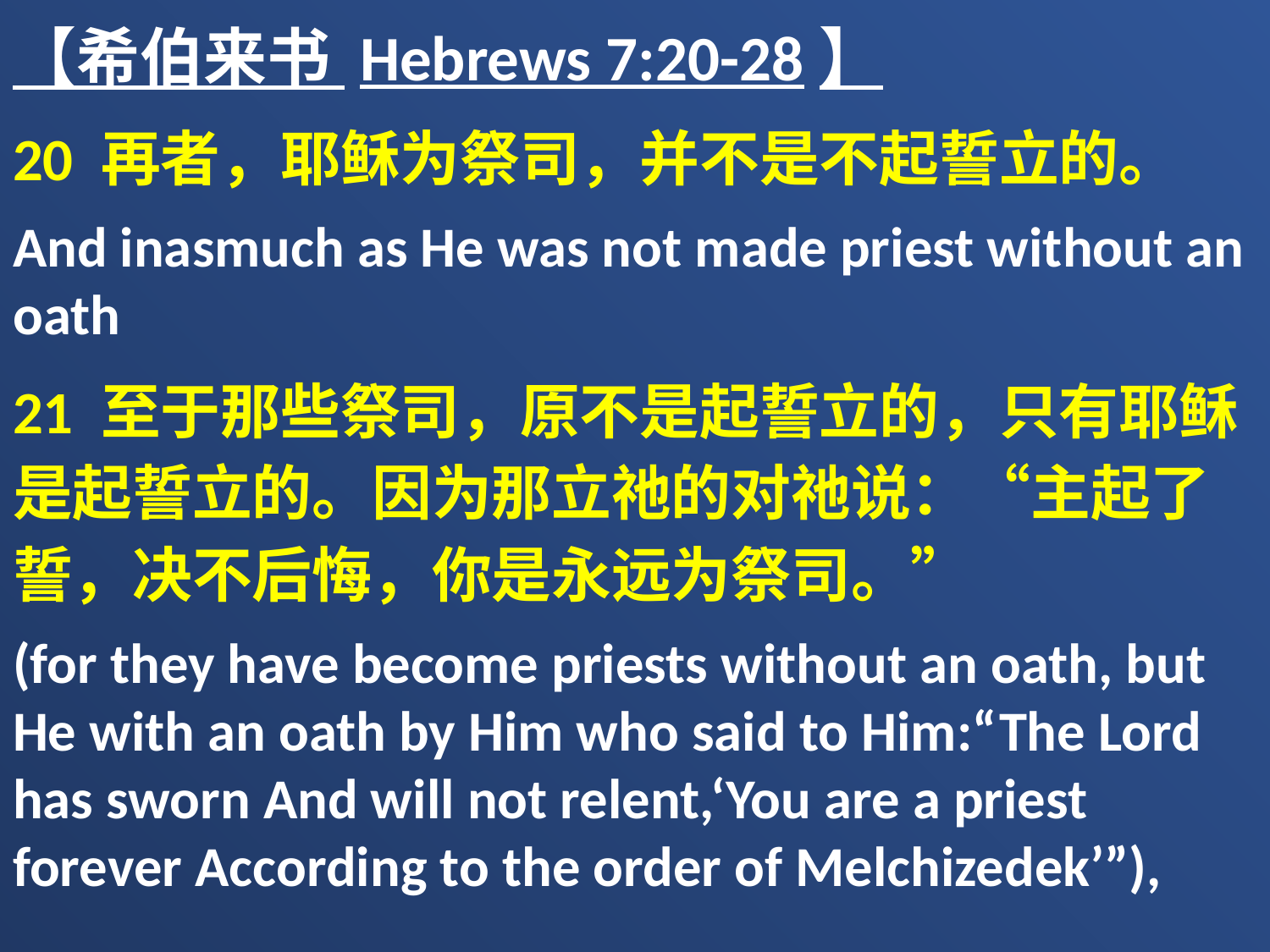

【希伯来书 Hebrews 7:20-28】
20 再者，耶稣为祭司，并不是不起誓立的。
And inasmuch as He was not made priest without an oath
21 至于那些祭司，原不是起誓立的，只有耶稣是起誓立的。因为那立祂的对祂说：“主起了誓，决不后悔，你是永远为祭司。”
(for they have become priests without an oath, but He with an oath by Him who said to Him:“The Lord has sworn And will not relent,‘You are a priest forever According to the order of Melchizedek’”),